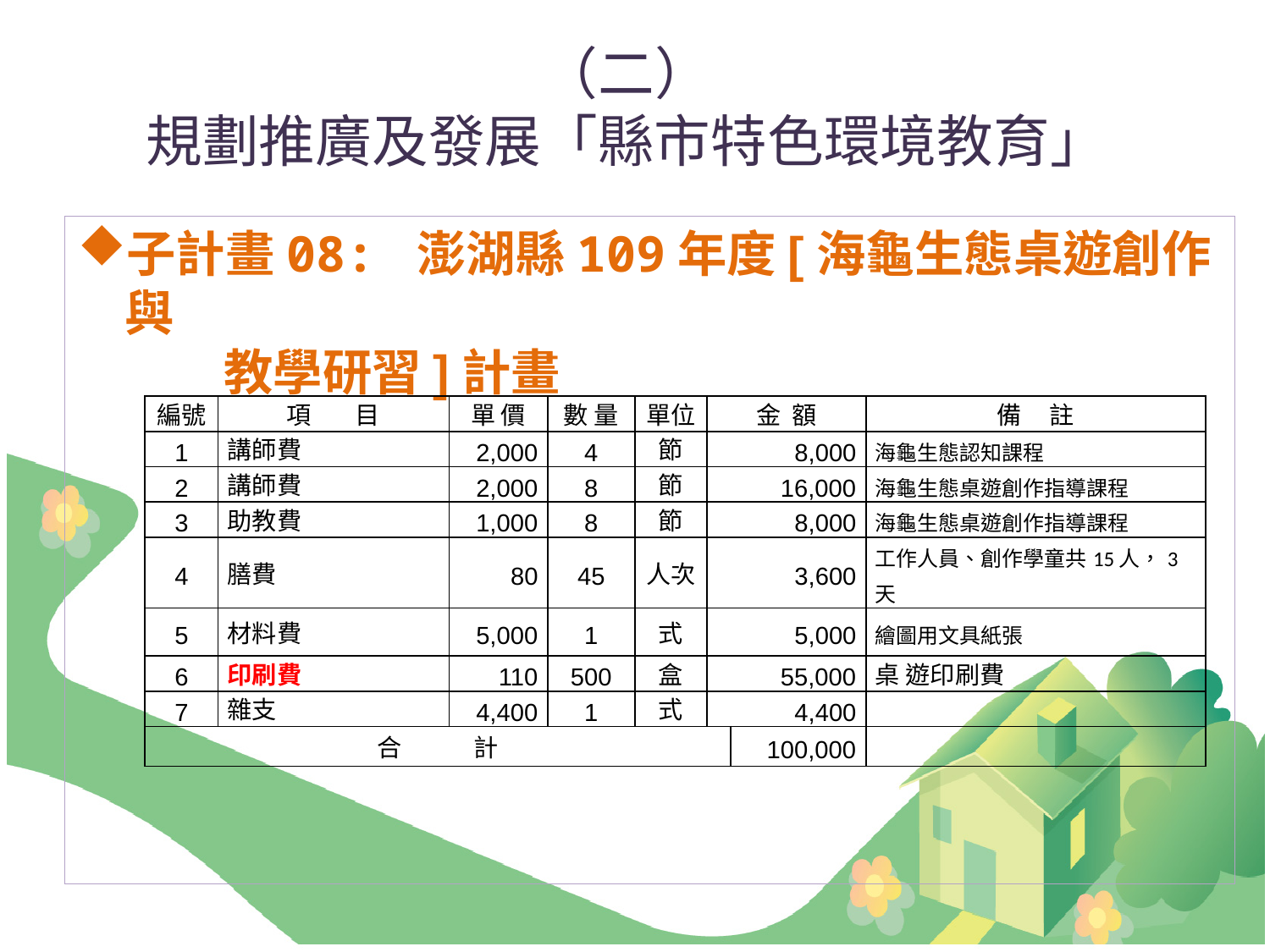

# （二） 規劃推廣及發展「縣市特色環境教育」
子計畫08: 澎湖縣109年度[海龜生態桌遊創作與
            教學研習]計畫

| 編號 | 項 目 | 單 價 | 數 量 | 單位 | 金 額 |  | 備 註 |
| --- | --- | --- | --- | --- | --- | --- | --- |
| 1 | 講師費 | 2,000 | 4 | 節 | 8,000 |  | 海龜生態認知課程 |
| 2 | 講師費 | 2,000 | 8 | 節 | 16,000 |  | 海龜生態桌遊創作指導課程 |
| 3 | 助教費 | 1,000 | 8 | 節 | 8,000 |  | 海龜生態桌遊創作指導課程 |
| 4 | 膳費 | 80 | 45 | 人次 | 3,600 |  | 工作人員、創作學童共15人，3天 |
| 5 | 材料費 | 5,000 | 1 | 式 | 5,000 |  | 繪圖用文具紙張 |
| 6 | 印刷費 | 110 | 500 | 盒 | 55,000 |  | 桌 遊印刷費 |
| 7 | 雜支 | 4,400 | 1 | 式 | 4,400 |  |  |
| 合 計 |  |  |  |  |  | 100,000 |  |